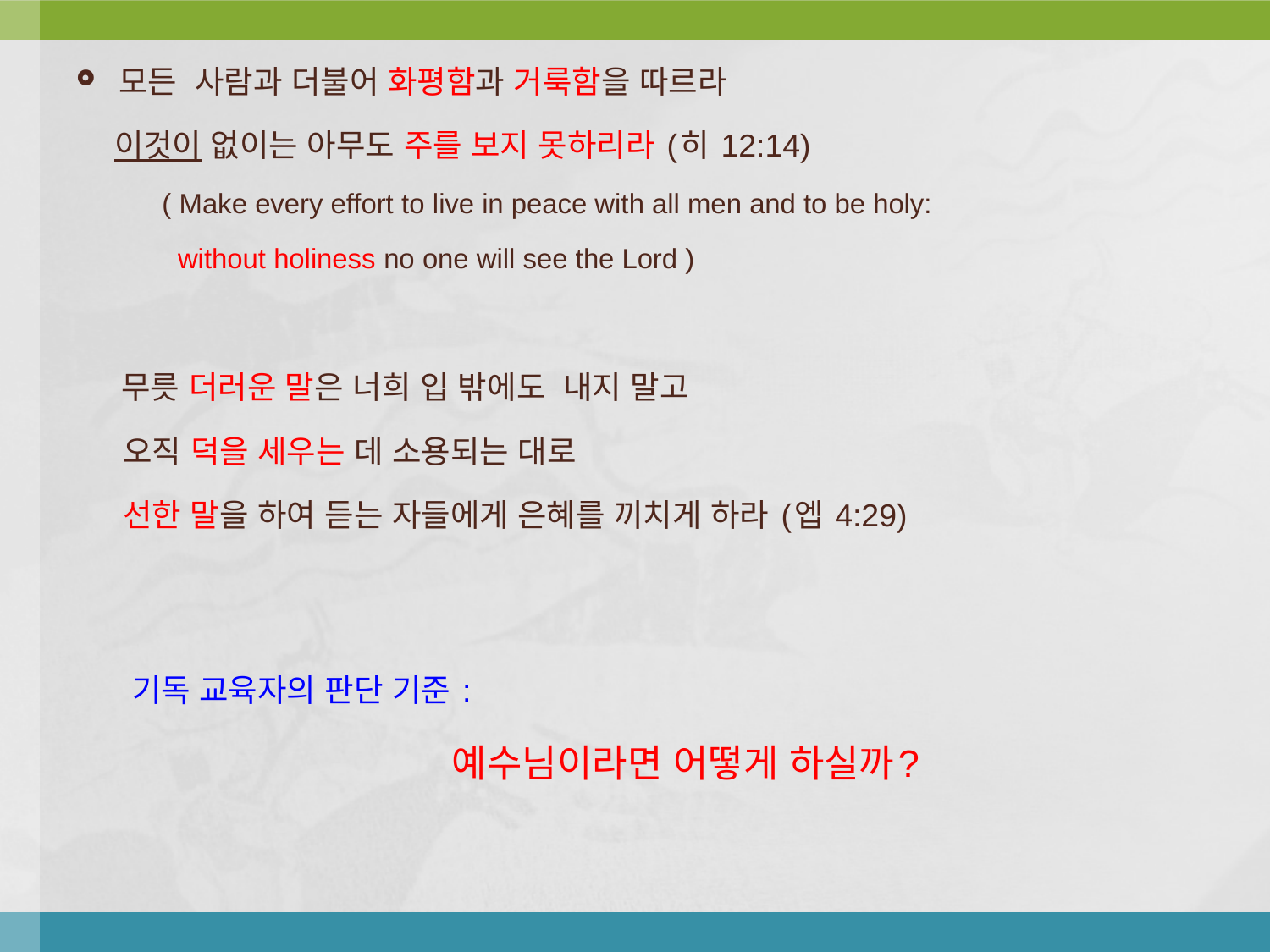

모든  사람과 더불어 화평함과 거룩함을 따르라
    이것이 없이는 아무도 주를 보지 못하리라 (히 12:14)
           ( Make every effort to live in peace with all men and to be holy:
             without holiness no one will see the Lord )

    무릇 더러운 말은 너희 입 밖에도  내지 말고
     오직 덕을 세우는 데 소용되는 대로
     선한 말을 하여 듣는 자들에게 은혜를 끼치게 하라 (엡 4:29)

      기독 교육자의 판단 기준 :
                                          예수님이라면 어떻게 하실까?